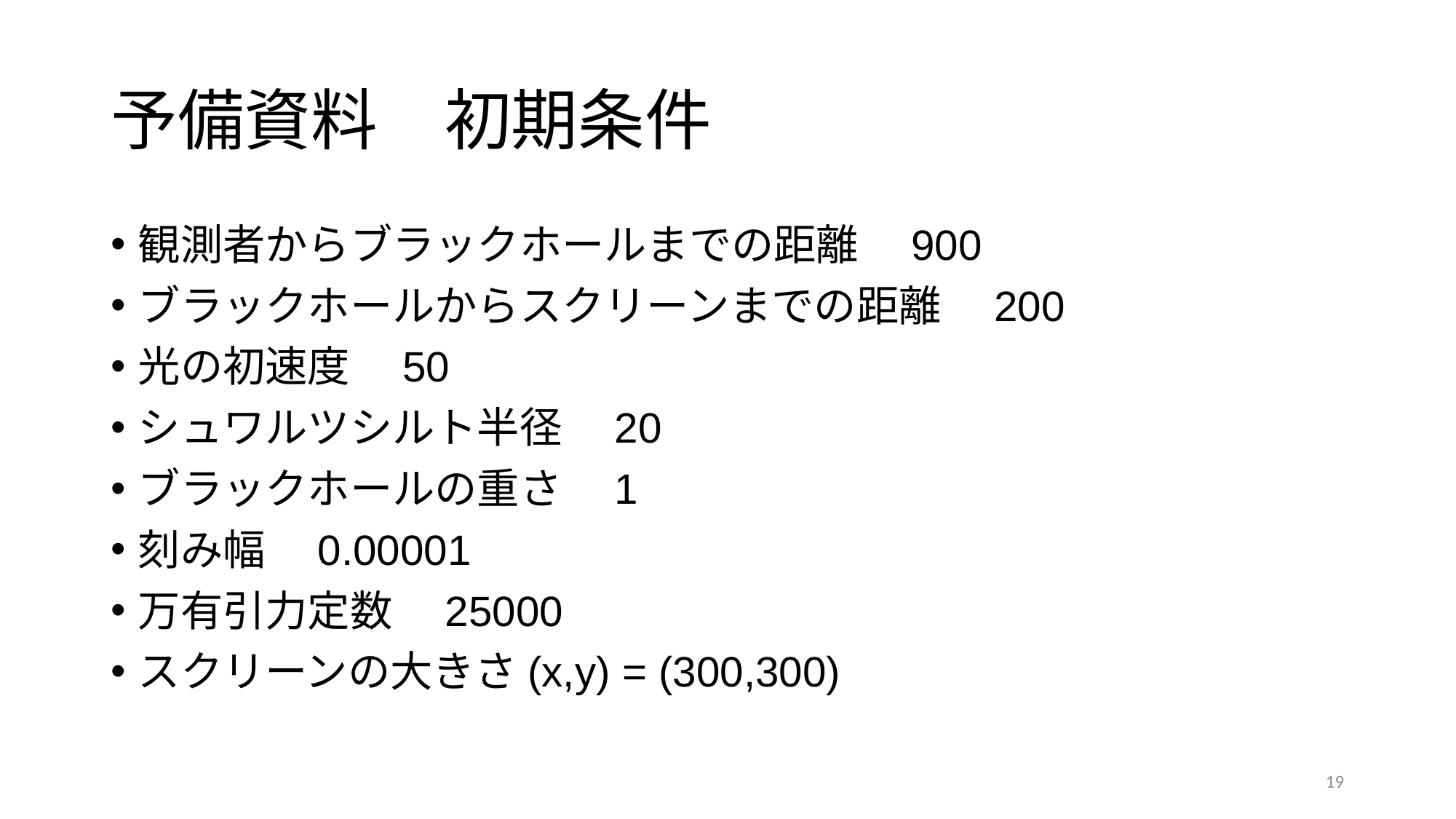

# 予備資料　初期条件
観測者からブラックホールまでの距離　900
ブラックホールからスクリーンまでの距離　200
光の初速度　50
シュワルツシルト半径　20
ブラックホールの重さ　1
刻み幅　0.00001
万有引力定数　25000
スクリーンの大きさ(x,y) = (300,300)
19